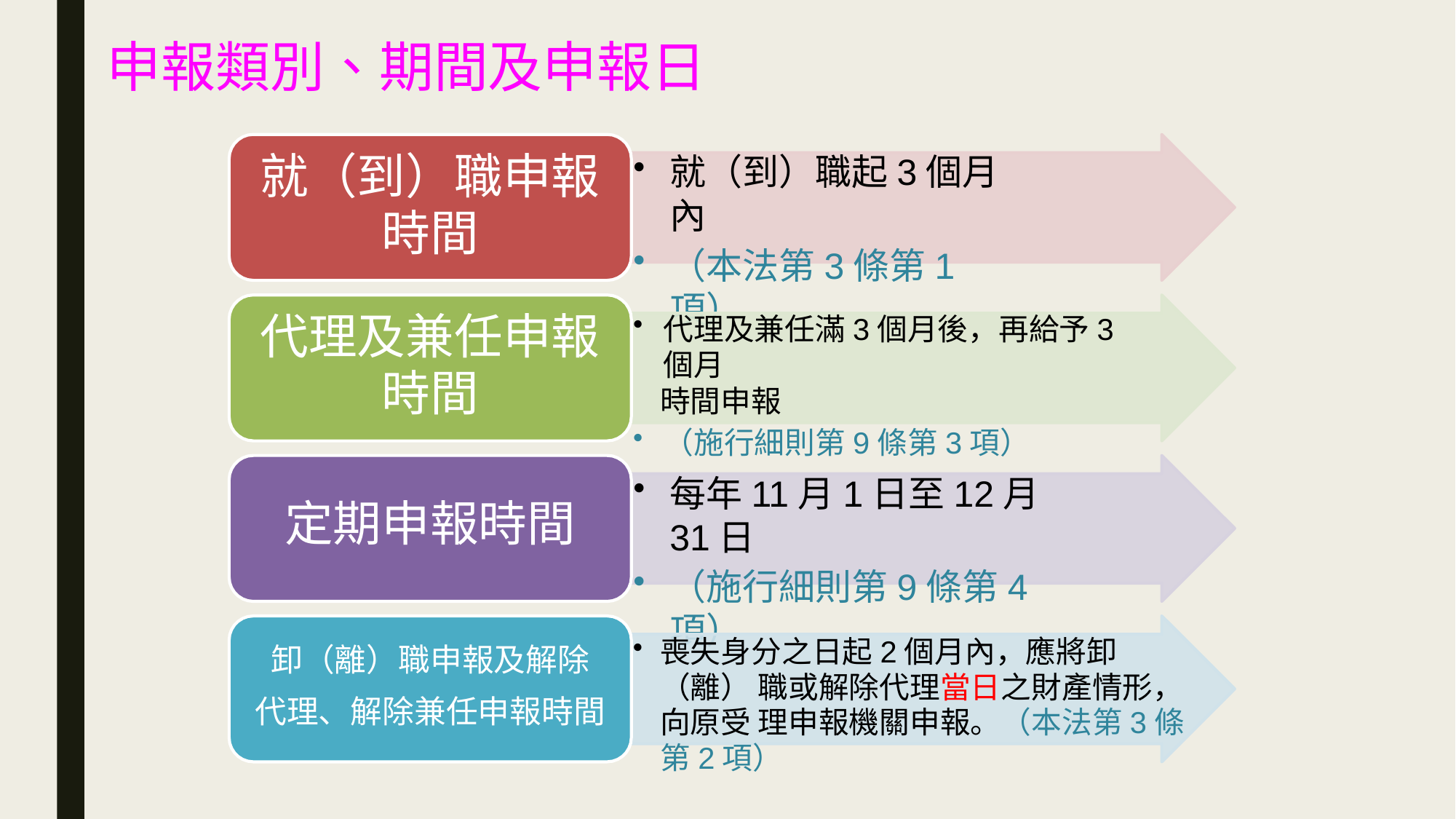

# 申報類別、期間及申報日

就（到）職起3個月內
（本法第3條第1項）
就（到）職申報 時間

代理及兼任申報 時間
代理及兼任滿3個月後，再給予3個月
時間申報
（施行細則第9條第3項）

每年11月1日至12月31日
（施行細則第9條第4項）
定期申報時間

卸（離）職申報及解除
代理、解除兼任申報時間
喪失身分之日起2個月內，應將卸（離） 職或解除代理當日之財產情形，向原受 理申報機關申報。（本法第3條第2項）